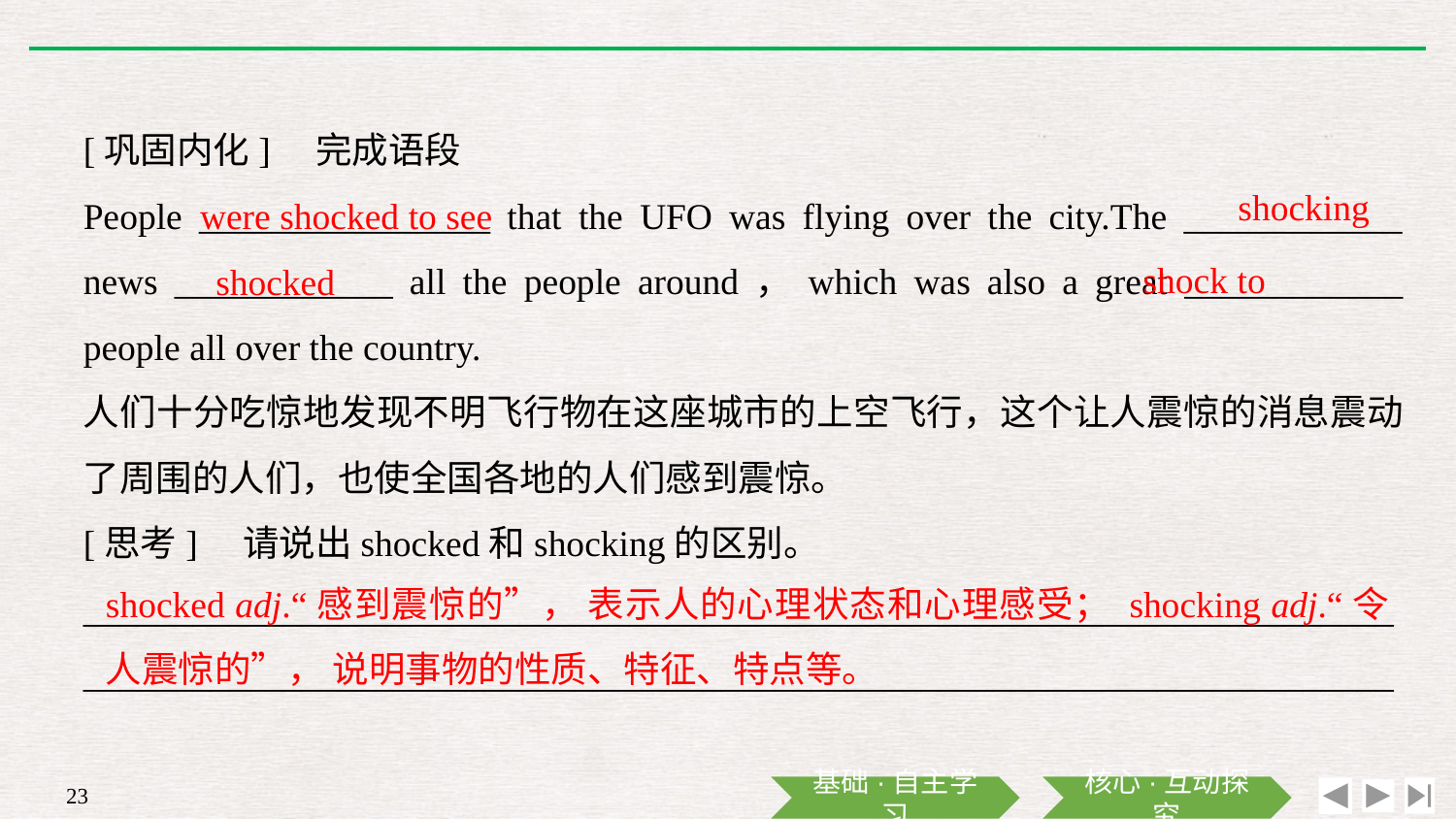

[巩固内化]　完成语段
People ________________ that the UFO was flying over the city.The ____________ news ____________ all the people around，which was also a great ____________ people all over the country.
人们十分吃惊地发现不明飞行物在这座城市的上空飞行，这个让人震惊的消息震动了周围的人们，也使全国各地的人们感到震惊。
[思考]　请说出shocked和shocking的区别。
________________________________________________________________________
________________________________________________________________________
shocking
were shocked to see
shock to
shocked
shocked adj.“感到震惊的”， 表示人的心理状态和心理感受； shocking adj.“令人震惊的”， 说明事物的性质、特征、特点等。